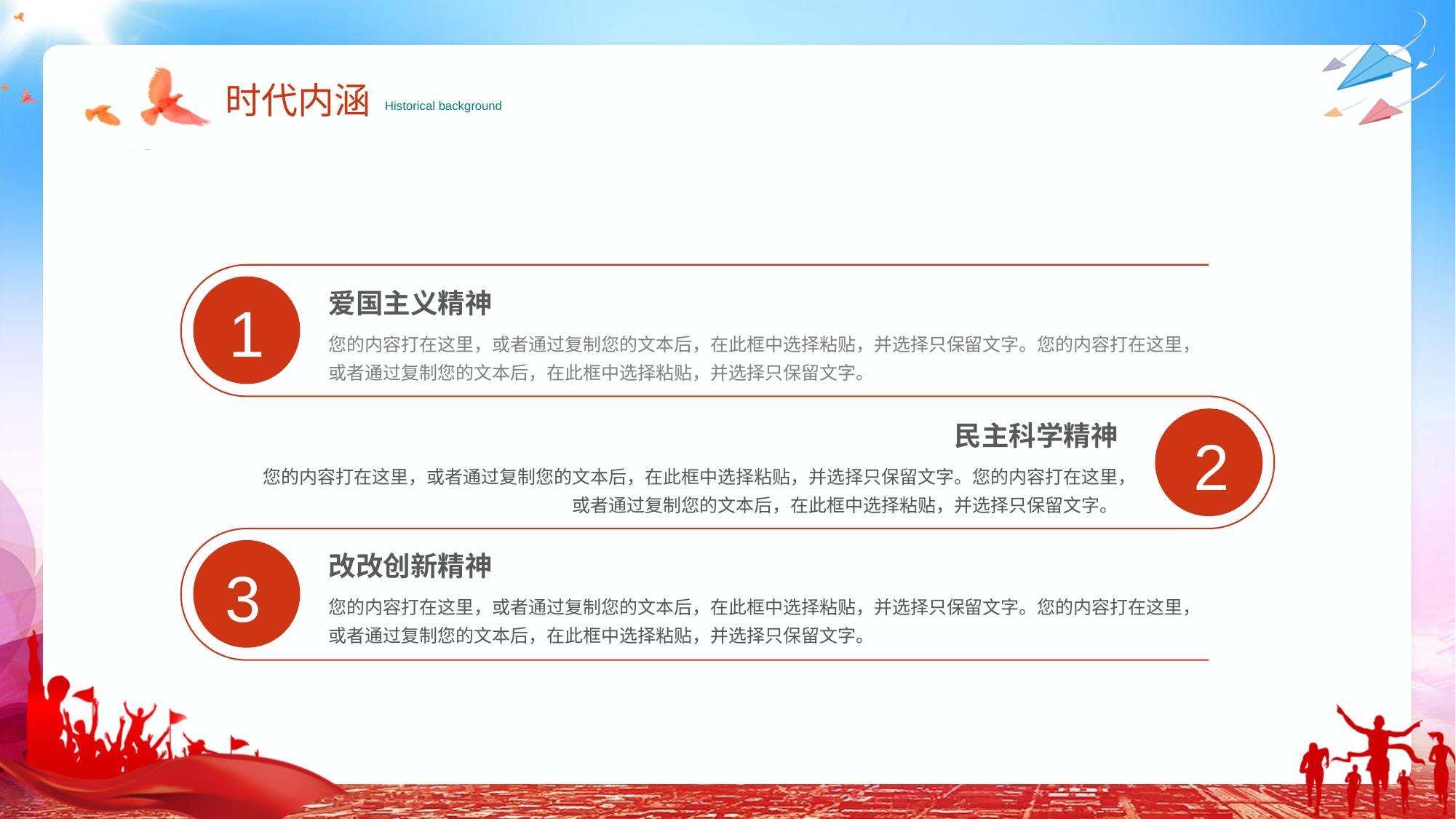

时代内涵
Historical background

爱国主义精神
您的内容打在这里，或者通过复制您的文本后，在此框中选择粘贴，并选择只保留文字。您的内容打在这里，或者通过复制您的文本后，在此框中选择粘贴，并选择只保留文字。

1

民主科学精神
您的内容打在这里，或者通过复制您的文本后，在此框中选择粘贴，并选择只保留文字。您的内容打在这里，或者通过复制您的文本后，在此框中选择粘贴，并选择只保留文字。

2

改改创新精神
您的内容打在这里，或者通过复制您的文本后，在此框中选择粘贴，并选择只保留文字。您的内容打在这里，或者通过复制您的文本后，在此框中选择粘贴，并选择只保留文字。

3